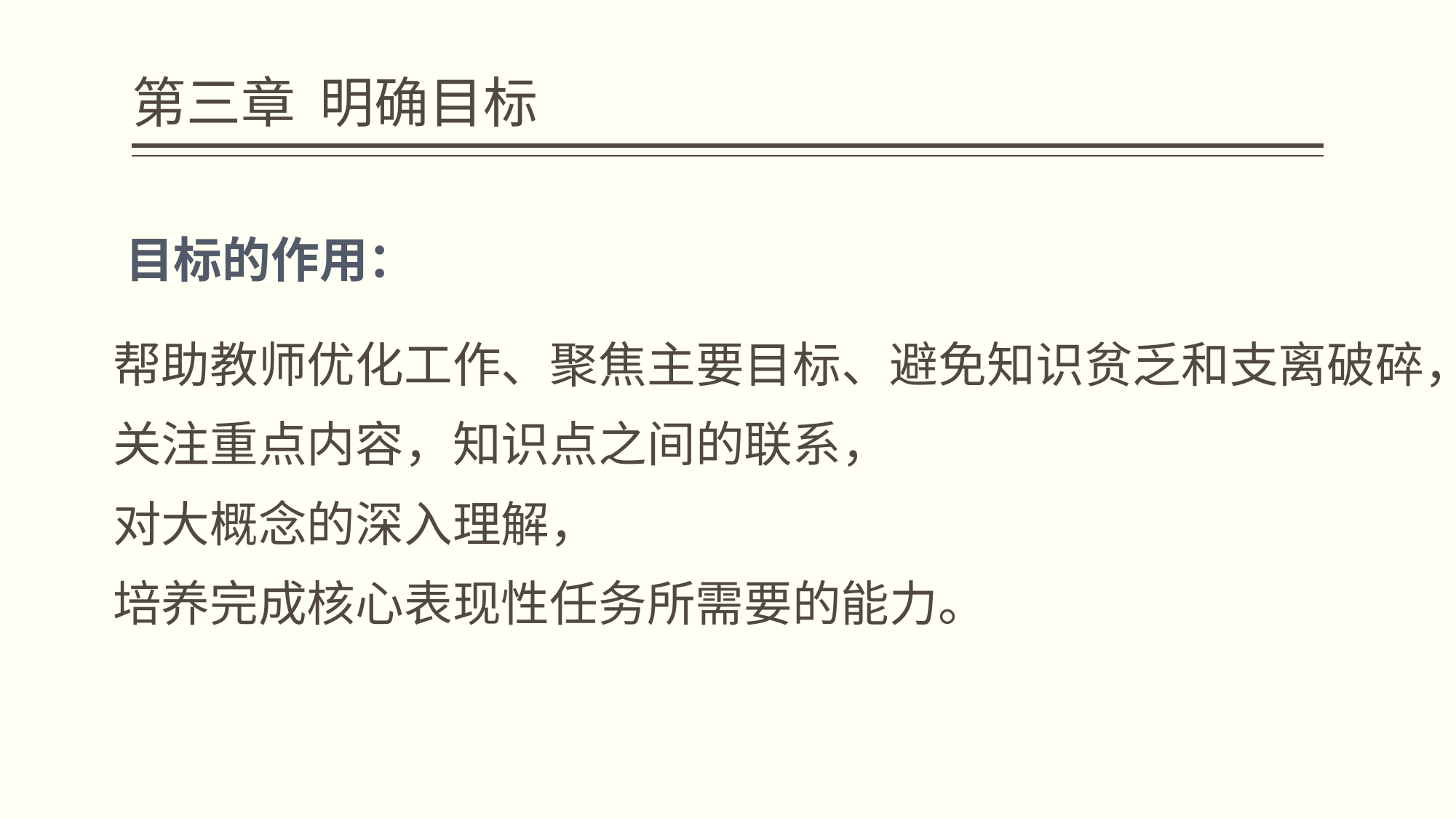

# 第三章  明确目标
目标的作用：
帮助教师优化工作、聚焦主要目标、避免知识贫乏和支离破碎，
关注重点内容，知识点之间的联系，
对大概念的深入理解，
培养完成核心表现性任务所需要的能力。